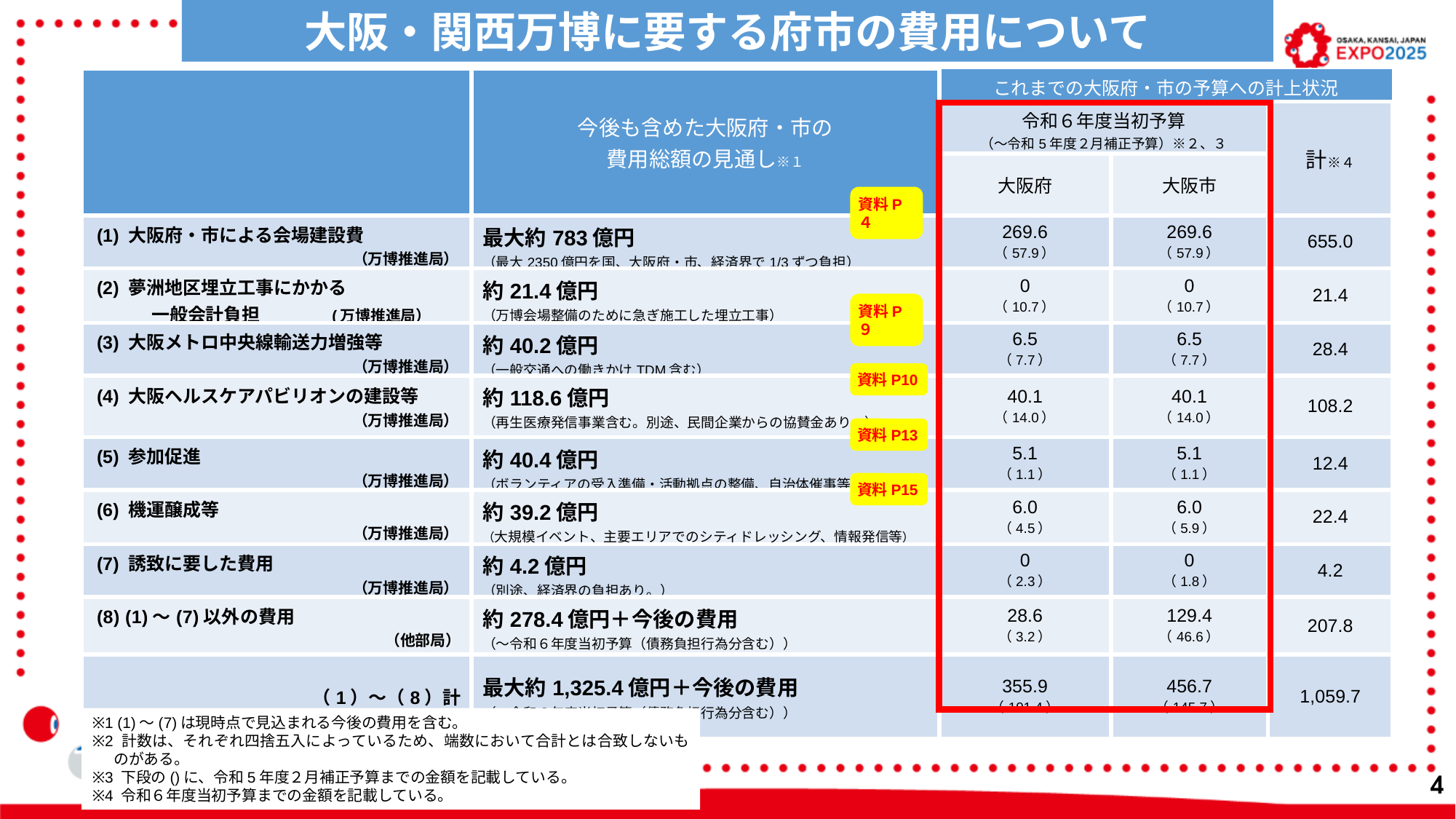

大阪・関西万博に要する府市の費用について
|  | 今後も含めた大阪府・市の 費用総額の見通し※１ | これまでの大阪府・市の予算への計上状況 |  |  |
| --- | --- | --- | --- | --- |
|  |  | 令和６年度当初予算 （～令和5年度２月補正予算）※２、３ |  | 計※４ |
|  |  | 大阪府 | 大阪市 |  |
| (1) 大阪府・市による会場建設費 （万博推進局） | 最大約783億円 （最大2350億円を国、大阪府・市、経済界で1/3ずつ負担） | 269.6 （57.9） | 269.6 （57.9） | 655.0 |
| (2) 夢洲地区埋立工事にかかる 　　　一般会計負担　　　　 (万博推進局） | 約21.4億円 （万博会場整備のために急ぎ施工した埋立工事） | 0 （10.7） | 0 （10.7） | 21.4 |
| (3) 大阪メトロ中央線輸送力増強等 （万博推進局） | 約40.2億円 （一般交通への働きかけTDM含む） | 6.5 （7.7） | 6.5 （7.7） | 28.4 |
| (4) 大阪ヘルスケアパビリオンの建設等 （万博推進局） | 約118.6億円 （再生医療発信事業含む。別途、民間企業からの協賛金あり。） | 40.1 （14.0） | 40.1 （14.0） | 108.2 |
| (5) 参加促進 （万博推進局） | 約40.4億円 （ボランティアの受入準備・活動拠点の整備、自治体催事等） | 5.1 （1.1） | 5.1 （1.1） | 12.4 |
| (6) 機運醸成等 （万博推進局） | 約39.2億円 （大規模イベント、主要エリアでのシティドレッシング、情報発信等） | 6.0 （4.5） | 6.0 （5.9） | 22.4 |
| (7) 誘致に要した費用 （万博推進局） | 約4.2億円 （別途、経済界の負担あり。） | 0 （2.3） | 0 （1.8） | 4.2 |
| (8) (1)～(7)以外の費用 （他部局） | 約278.4億円＋今後の費用 （～令和６年度当初予算（債務負担行為分含む）） | 28.6 （3.2） | 129.4 （46.6） | 207.8 |
| （1）～（8）計 | 最大約1,325.4億円＋今後の費用 （～令和６年度当初予算（債務負担行為分含む）） | 355.9 （101.4） | 456.7 （145.7） | 1,059.7 |

資料P４
資料P９
資料P10
資料P13
資料P15
※1 (1)～(7)は現時点で見込まれる今後の費用を含む。
※2 計数は、それぞれ四捨五入によっているため、端数において合計とは合致しないものがある。
※3 下段の()に、令和5年度２月補正予算までの金額を記載している。
※4 令和６年度当初予算までの金額を記載している。
4